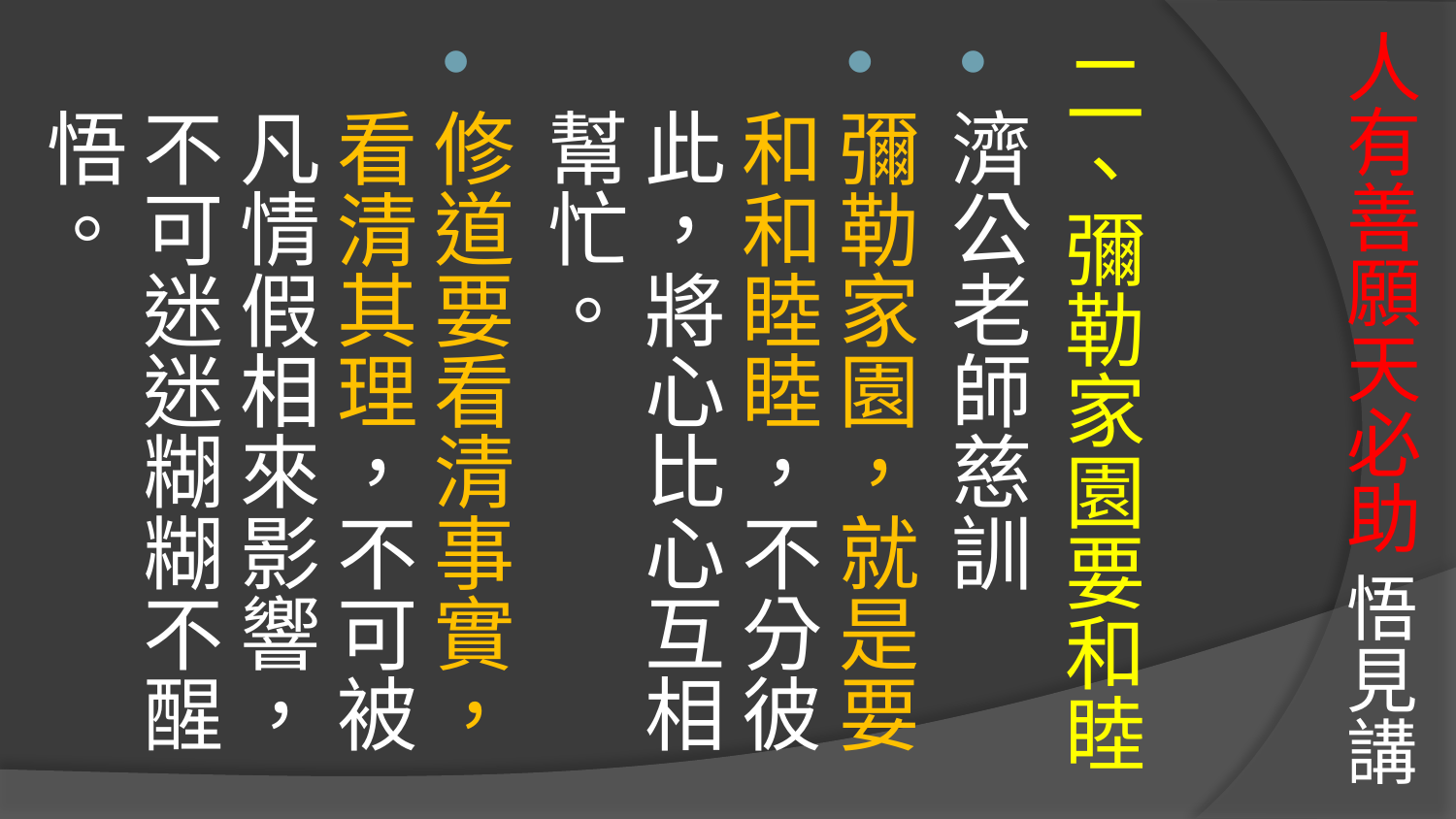

# 人有善願天必助 悟見講
二、彌勒家園要和睦
濟公老師慈訓
彌勒家園，就是要和和睦睦，不分彼此，將心比心互相幫忙。
修道要看清事實，看清其理，不可被凡情假相來影響，不可迷迷糊糊不醒悟。